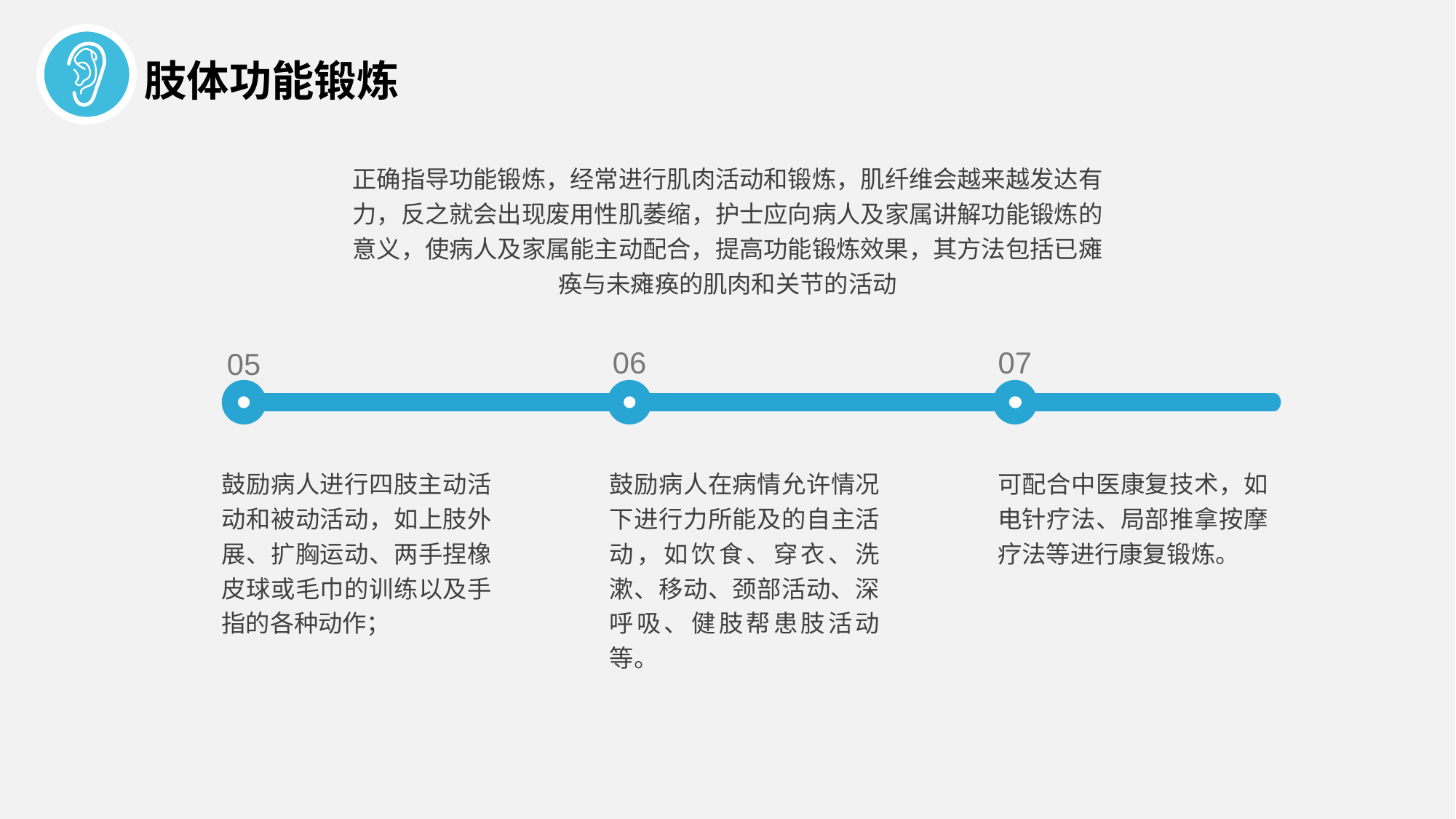

肢体功能锻炼

正确指导功能锻炼，经常进行肌肉活动和锻炼，肌纤维会越来越发达有力，反之就会出现废用性肌萎缩，护士应向病人及家属讲解功能锻炼的意义，使病人及家属能主动配合，提高功能锻炼效果，其方法包括已瘫痪与未瘫痪的肌肉和关节的活动
06
07
05

鼓励病人进行四肢主动活动和被动活动，如上肢外展、扩胸运动、两手捏橡皮球或毛巾的训练以及手指的各种动作；
鼓励病人在病情允许情况下进行力所能及的自主活动，如饮食、穿衣、洗漱、移动、颈部活动、深呼吸、健肢帮患肢活动等。
可配合中医康复技术，如电针疗法、局部推拿按摩疗法等进行康复锻炼。